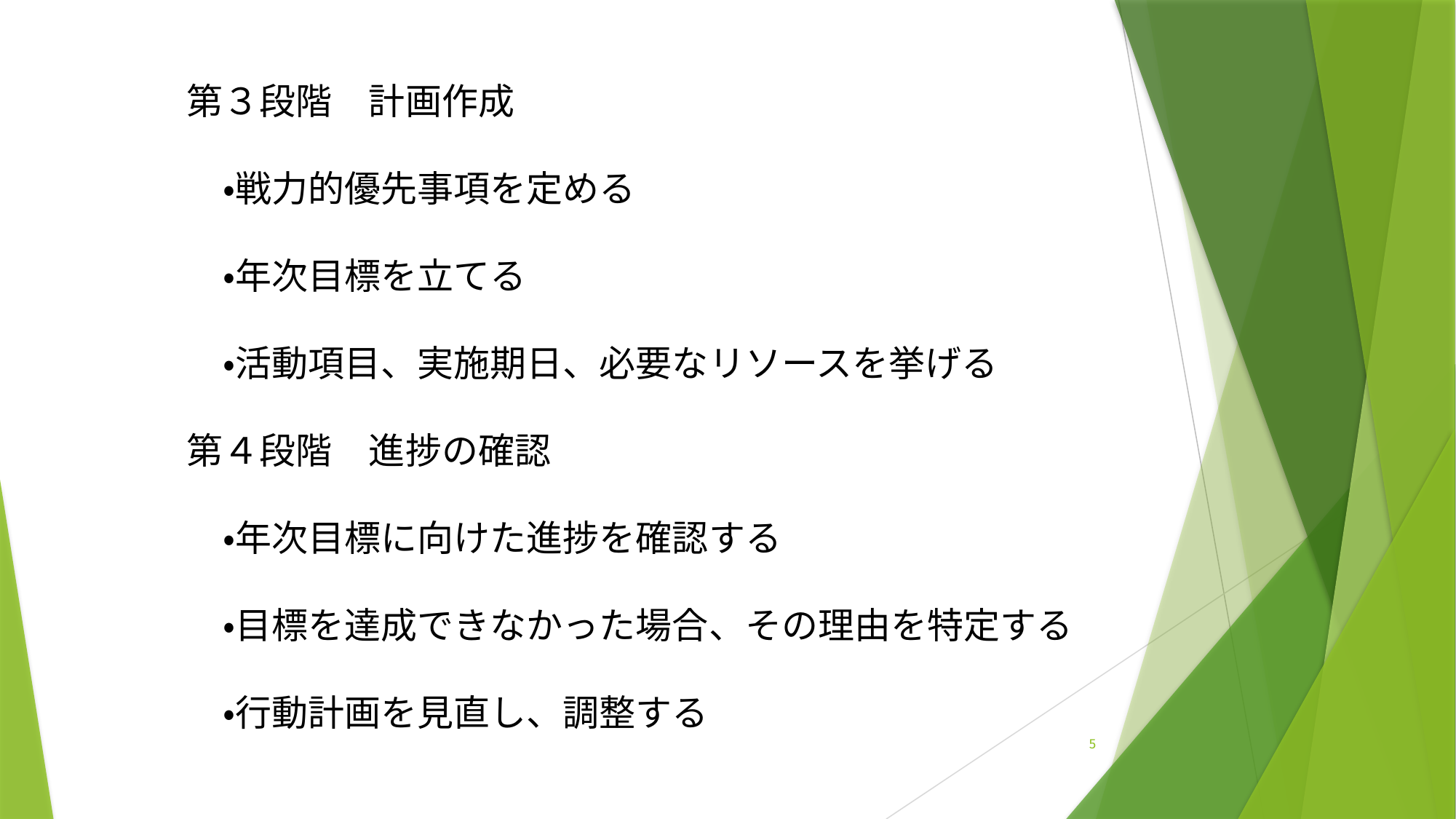

第３段階　計画作成

　・戦力的優先事項を定める

　・年次目標を立てる

　・活動項目、実施期日、必要なリソースを挙げる

第４段階　進捗の確認

　・年次目標に向けた進捗を確認する

　・目標を達成できなかった場合、その理由を特定する

　・行動計画を見直し、調整する
5